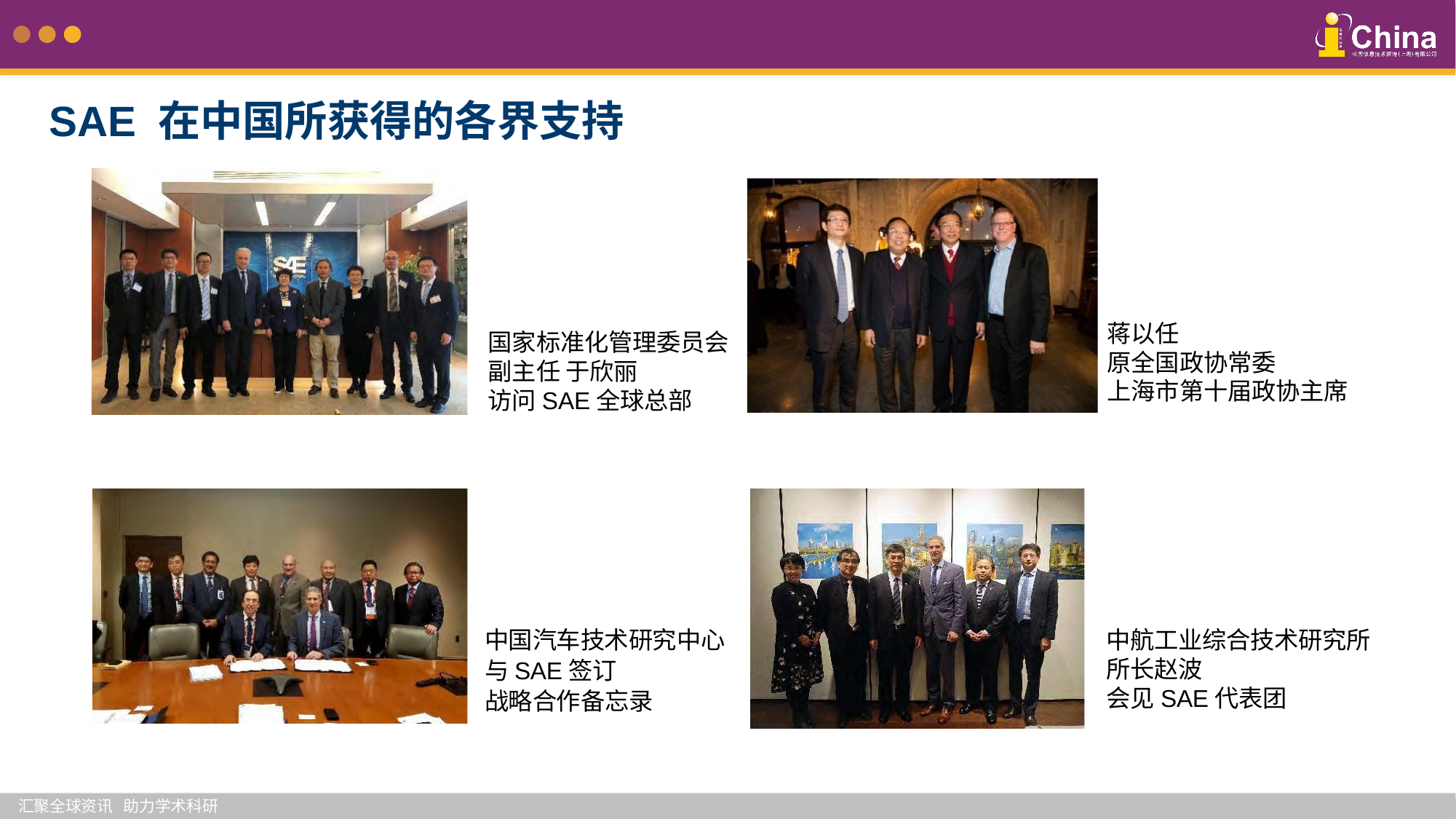

SAE 在中国所获得的各界支持

蒋以任
原全国政协常委
上海市第十届政协主席
国家标准化管理委员会 副主任 于欣丽
访问SAE全球总部

中国汽车技术研究中心
与SAE签订
战略合作备忘录
中航工业综合技术研究所
所长赵波
会见SAE代表团